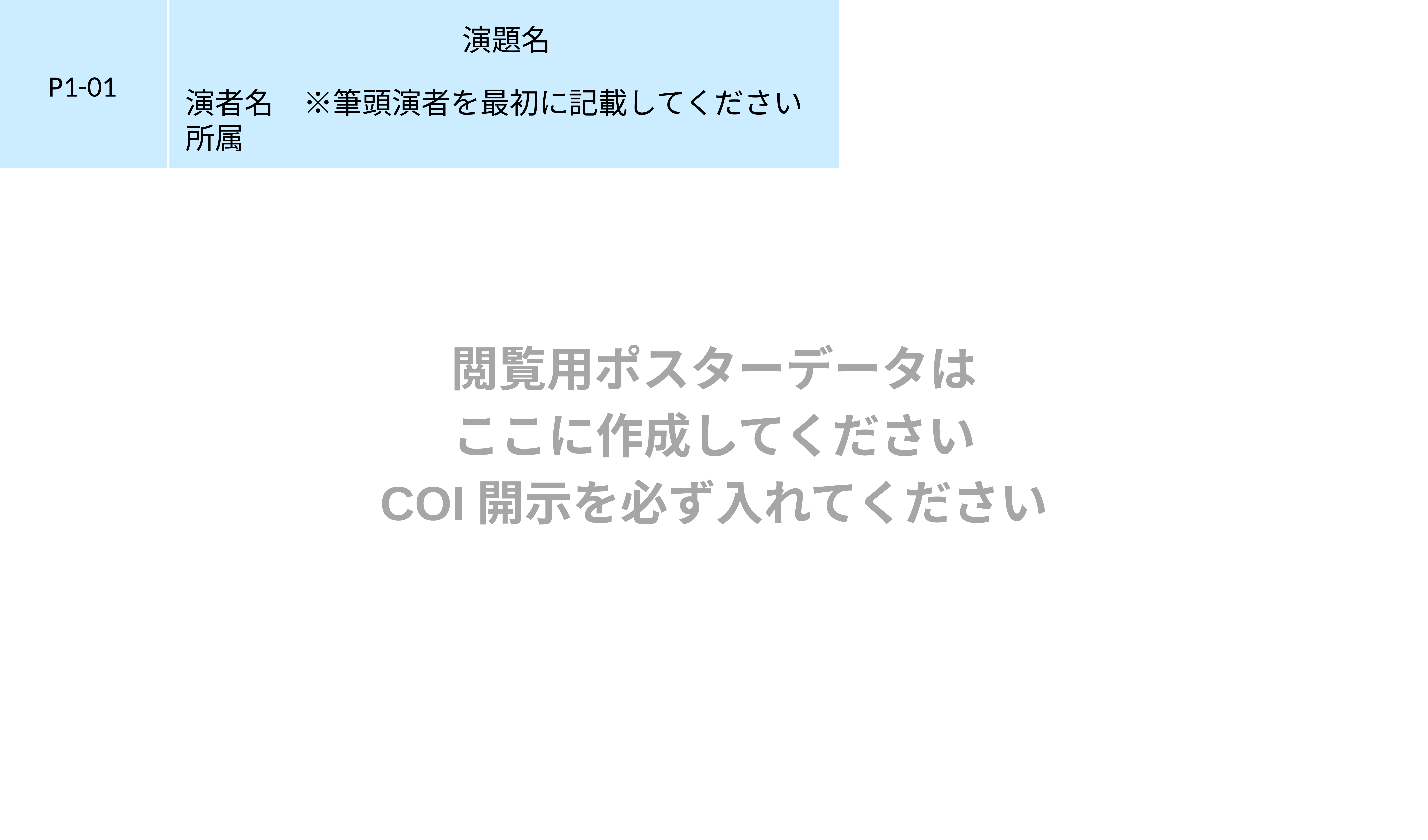

# P1-01
演題名
演者名　※筆頭演者を最初に記載してください
所属
閲覧用ポスターデータは
ここに作成してください
COI開示を必ず入れてください